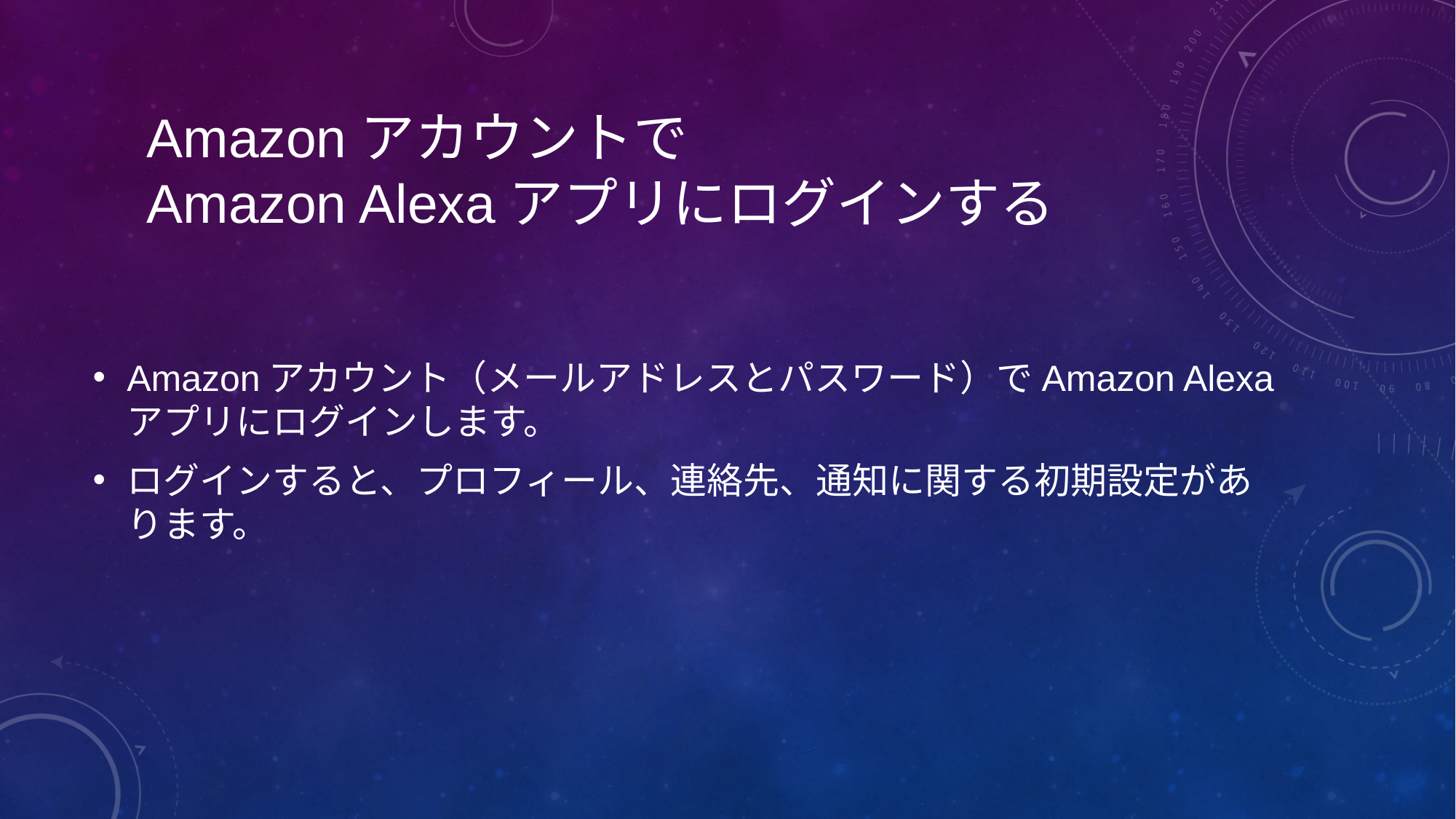

# Amazonアカウントで Amazon Alexaアプリにログインする
Amazonアカウント（メールアドレスとパスワード）でAmazon Alexaアプリにログインします。
ログインすると、プロフィール、連絡先、通知に関する初期設定があります。